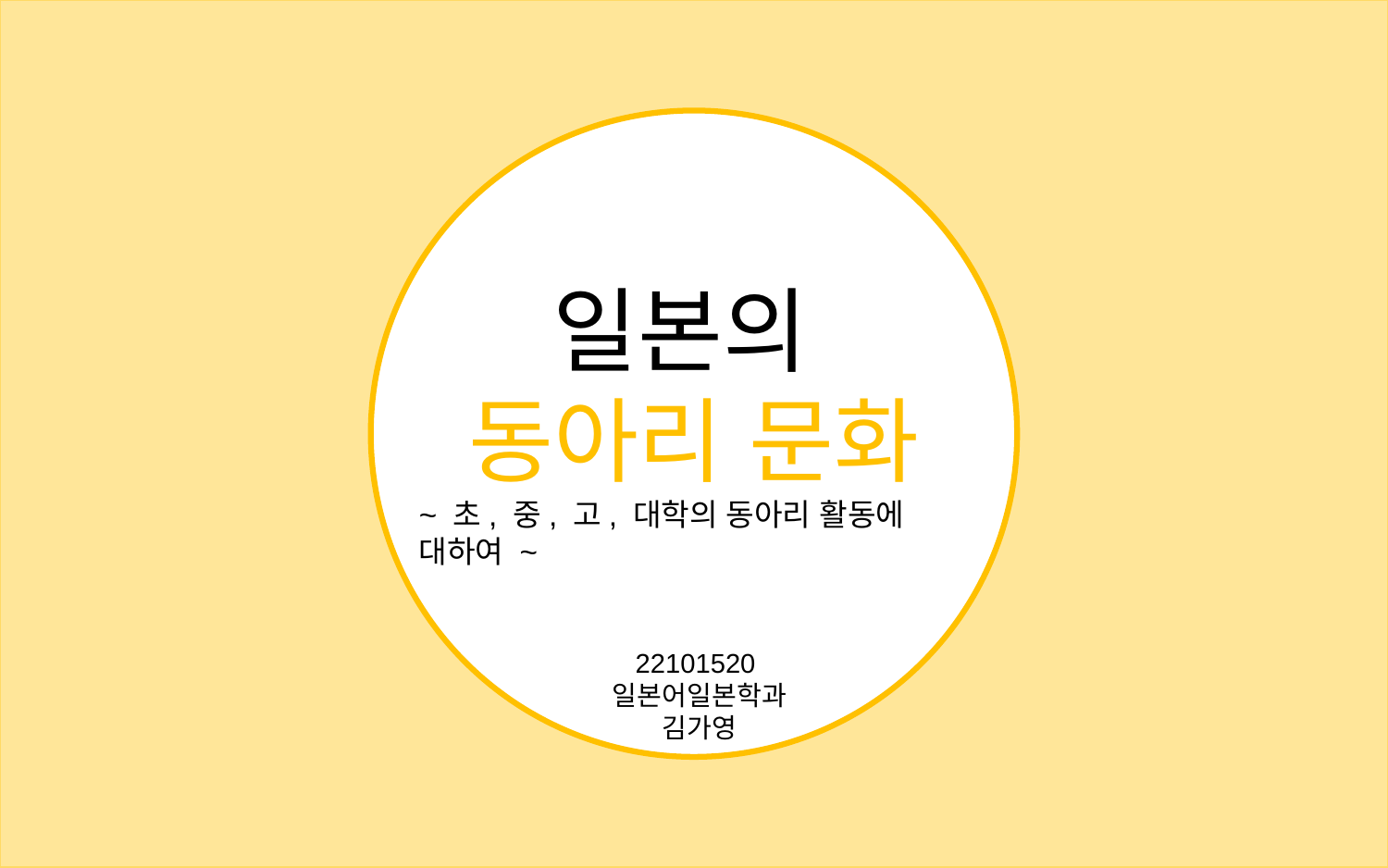

일본의
동아리 문화
~ 초, 중, 고, 대학의 동아리 활동에 대하여 ~
22101520
일본어일본학과
김가영